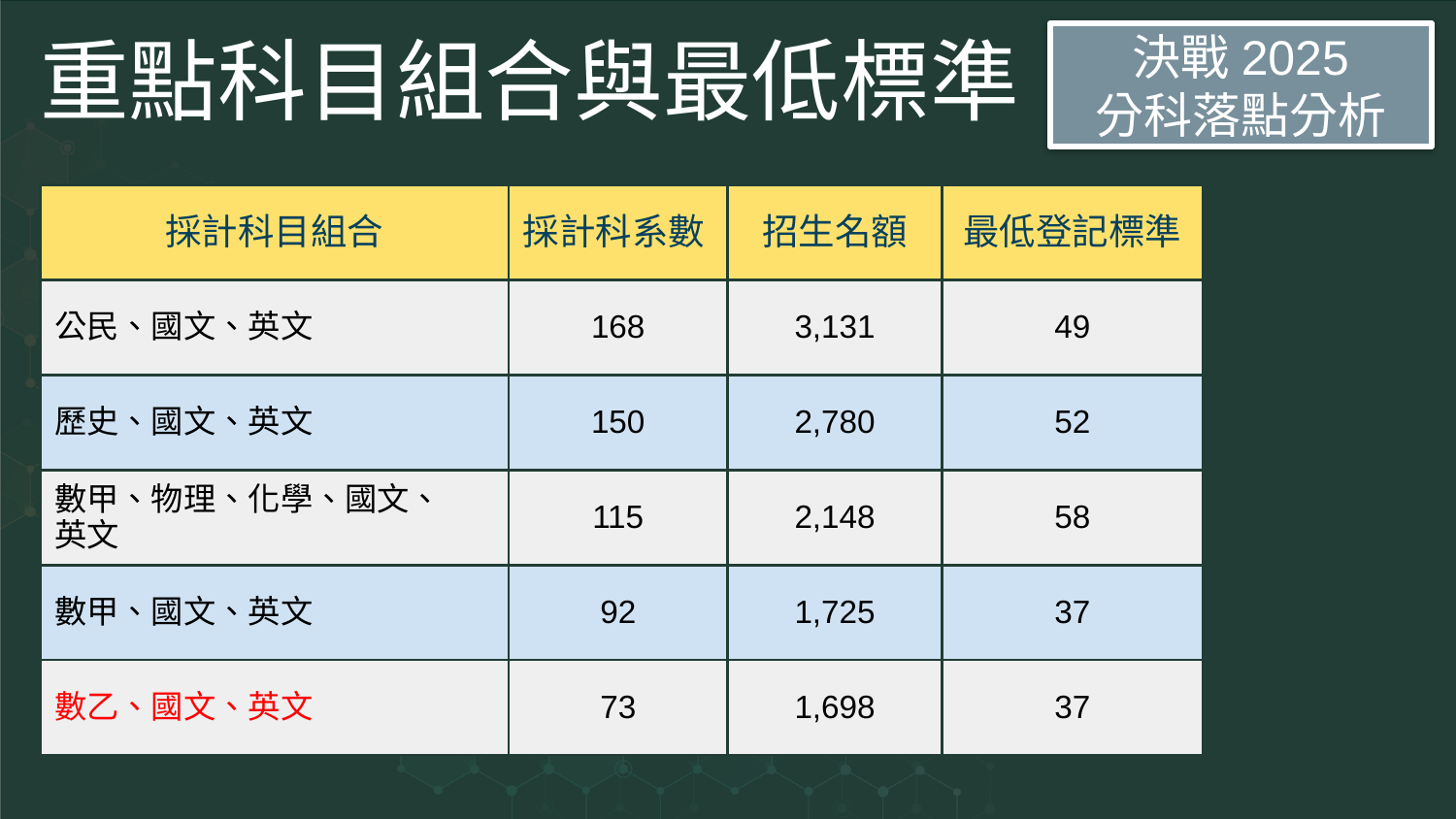

# 重點科目組合與最低標準

決戰2025
分科落點分析
| 採計科目組合 | 採計科系數 | 招生名額 | 最低登記標準 |
| --- | --- | --- | --- |
| 公民、國文、英文 | 168 | 3,131 | 49 |
| 歷史、國文、英文 | 150 | 2,780 | 52 |
| 數甲、物理、化學、國文、 英文 | 115 | 2,148 | 58 |
| 數甲、國文、英文 | 92 | 1,725 | 37 |
| 數乙、國文、英文 | 73 | 1,698 | 37 |